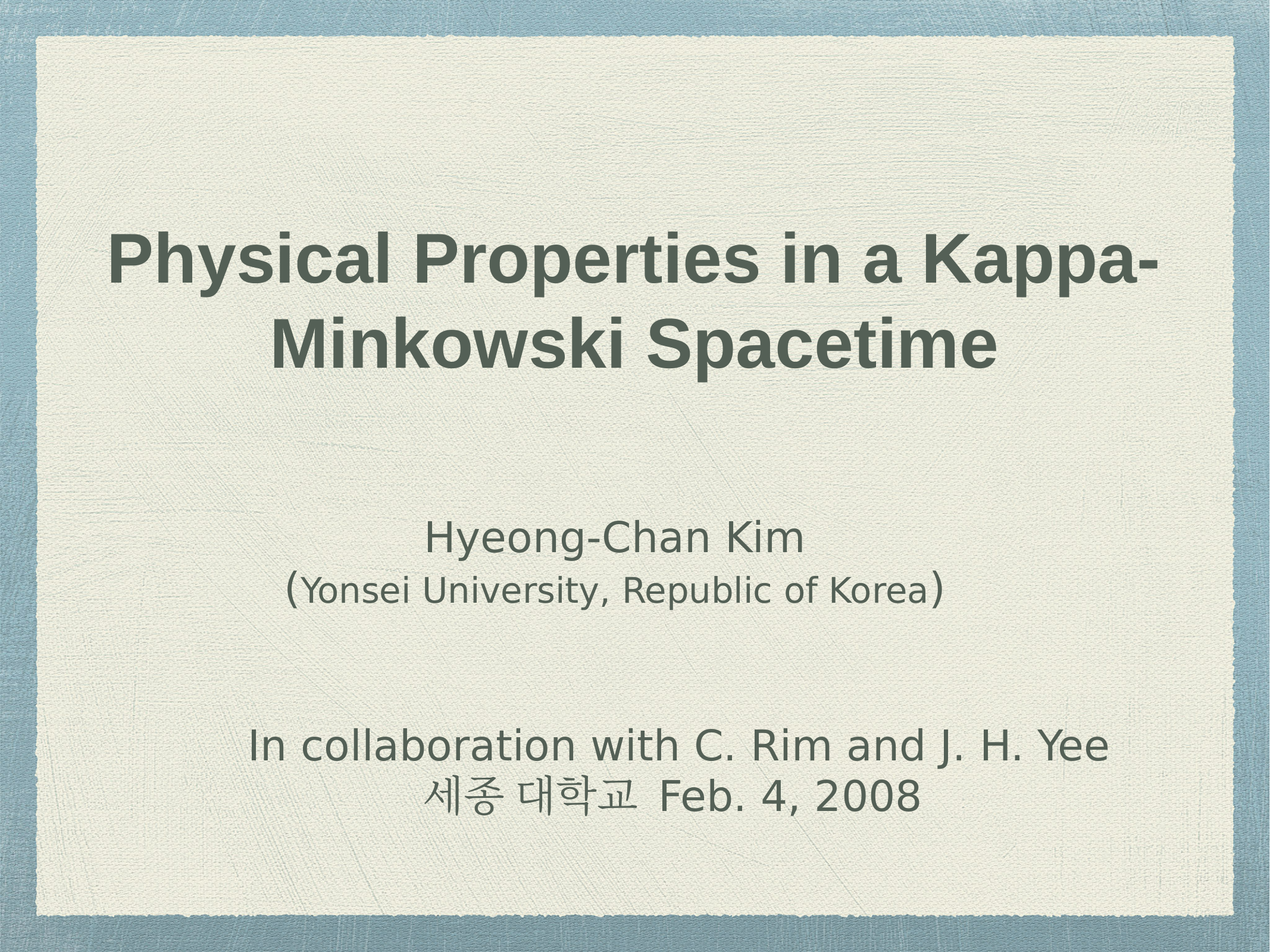

Physical Properties in a Kappa-Minkowski Spacetime
Hyeong-Chan Kim
(Yonsei University, Republic of Korea)
In collaboration with C. Rim and J. H. Yee
세종 대학교 Feb. 4, 2008